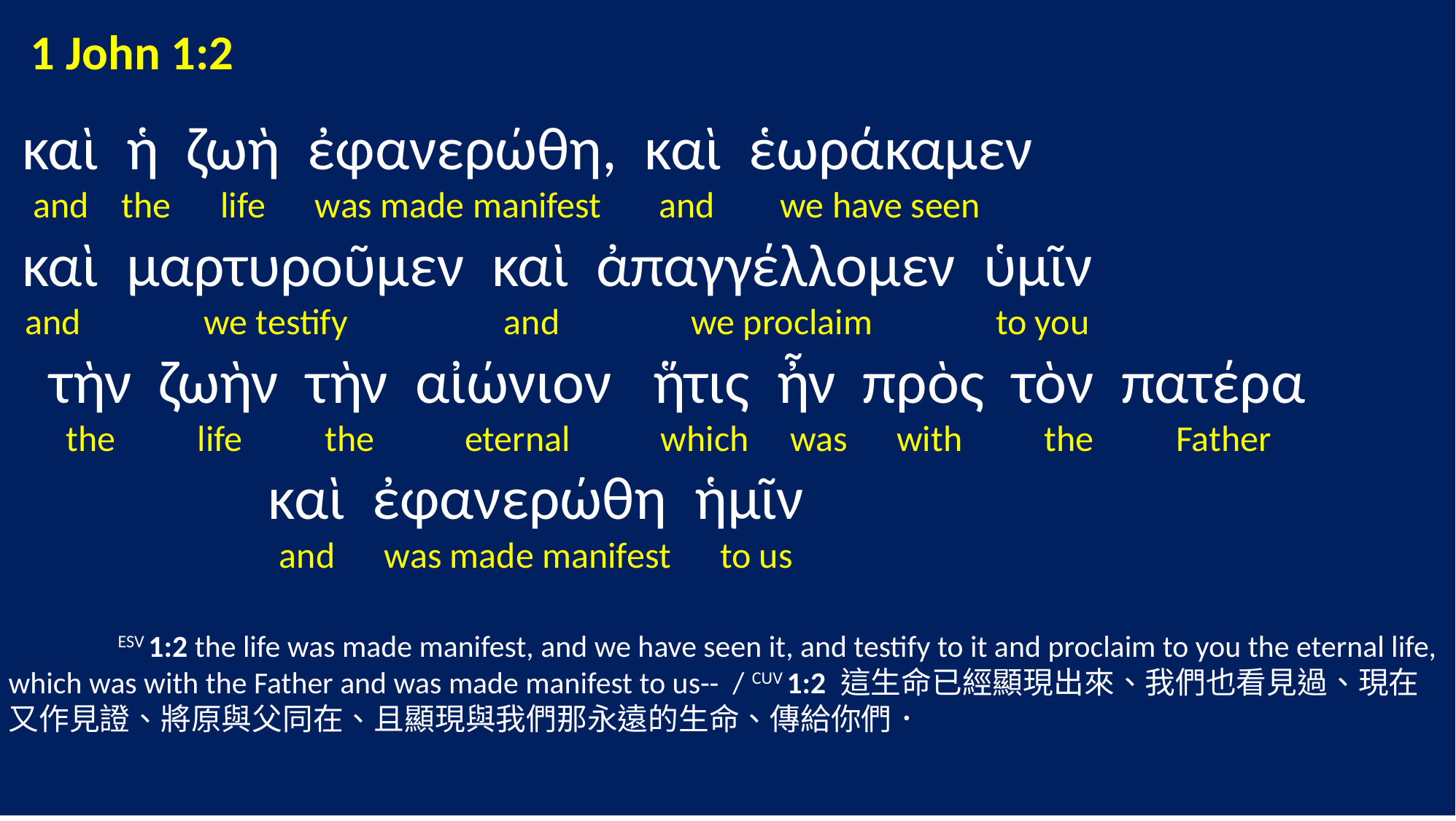

1 John 1:2

 καὶ  ἡ  ζωὴ  ἐφανερώθη,  καὶ  ἑωράκαμεν
   and    the      life      was made manifest       and        we have seen
 καὶ  μαρτυροῦμεν  καὶ  ἀπαγγέλλομεν  ὑμῖν
  and               we testify                   and                we proclaim               to you
   τὴν  ζωὴν  τὴν  αἰώνιον   ἥτις  ἦν  πρὸς  τὸν  πατέρα
       the          life          the           eternal           which     was      with          the          Father
                   καὶ  ἐφανερώθη  ἡμῖν
                                 and      was made manifest      to us

	ESV 1:2 the life was made manifest, and we have seen it, and testify to it and proclaim to you the eternal life, which was with the Father and was made manifest to us--  / CUV 1:2 這生命已經顯現出來、我們也看見過、現在又作見證、將原與父同在、且顯現與我們那永遠的生命、傳給你們．